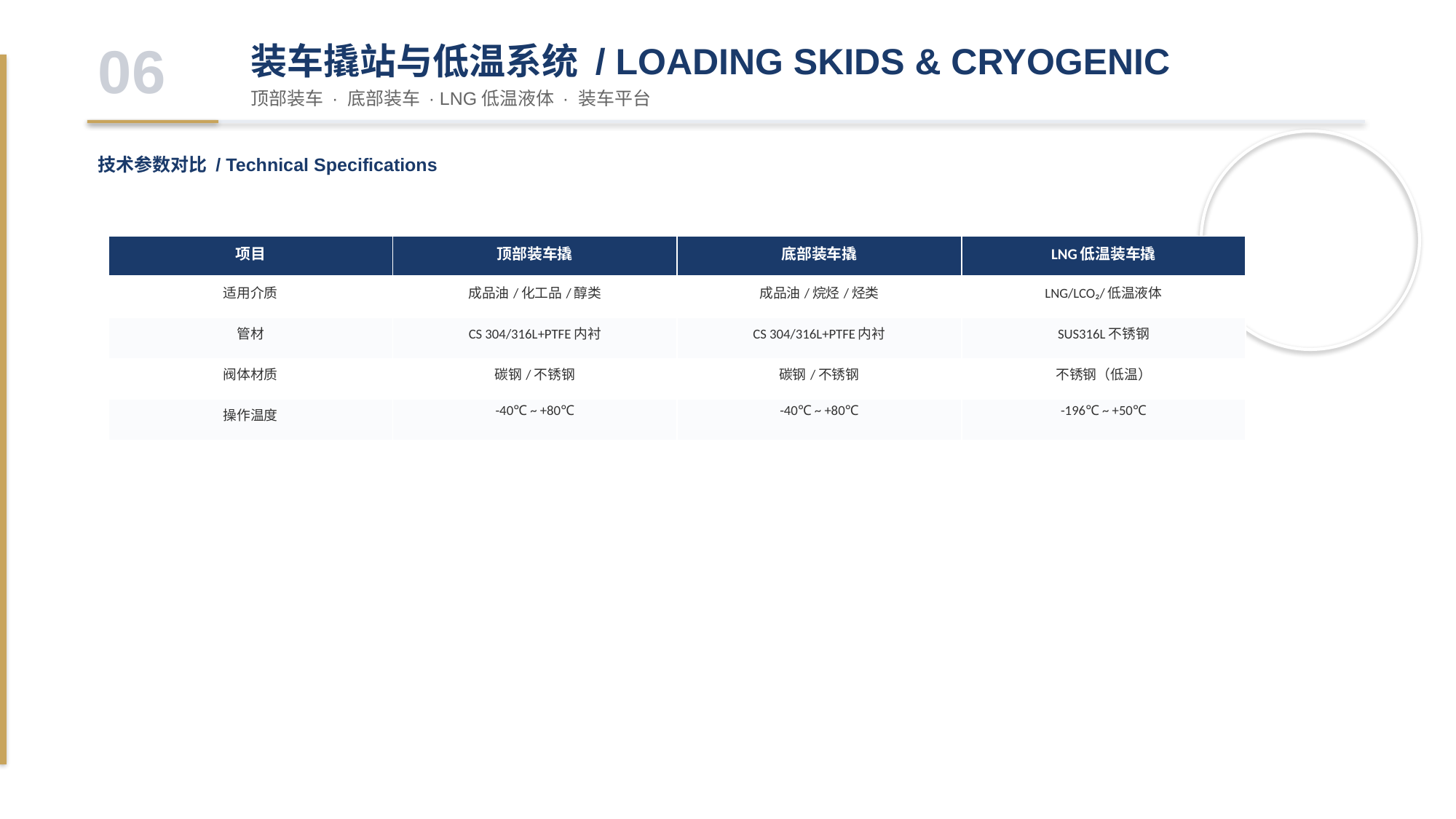

06
装车撬站与低温系统 / LOADING SKIDS & CRYOGENIC

顶部装车 · 底部装车 · LNG低温液体 · 装车平台

技术参数对比 / Technical Specifications
| 项目 | 顶部装车撬 | 底部装车撬 | LNG低温装车撬 |
| --- | --- | --- | --- |
| 适用介质 | 成品油/化工品/醇类 | 成品油/烷烃/烃类 | LNG/LCO₂/低温液体 |
| 管材 | CS 304/316L+PTFE内衬 | CS 304/316L+PTFE内衬 | SUS316L不锈钢 |
| 阀体材质 | 碳钢/不锈钢 | 碳钢/不锈钢 | 不锈钢（低温） |
| 操作温度 | -40℃ ~ +80℃ | -40℃ ~ +80℃ | -196℃ ~ +50℃ |